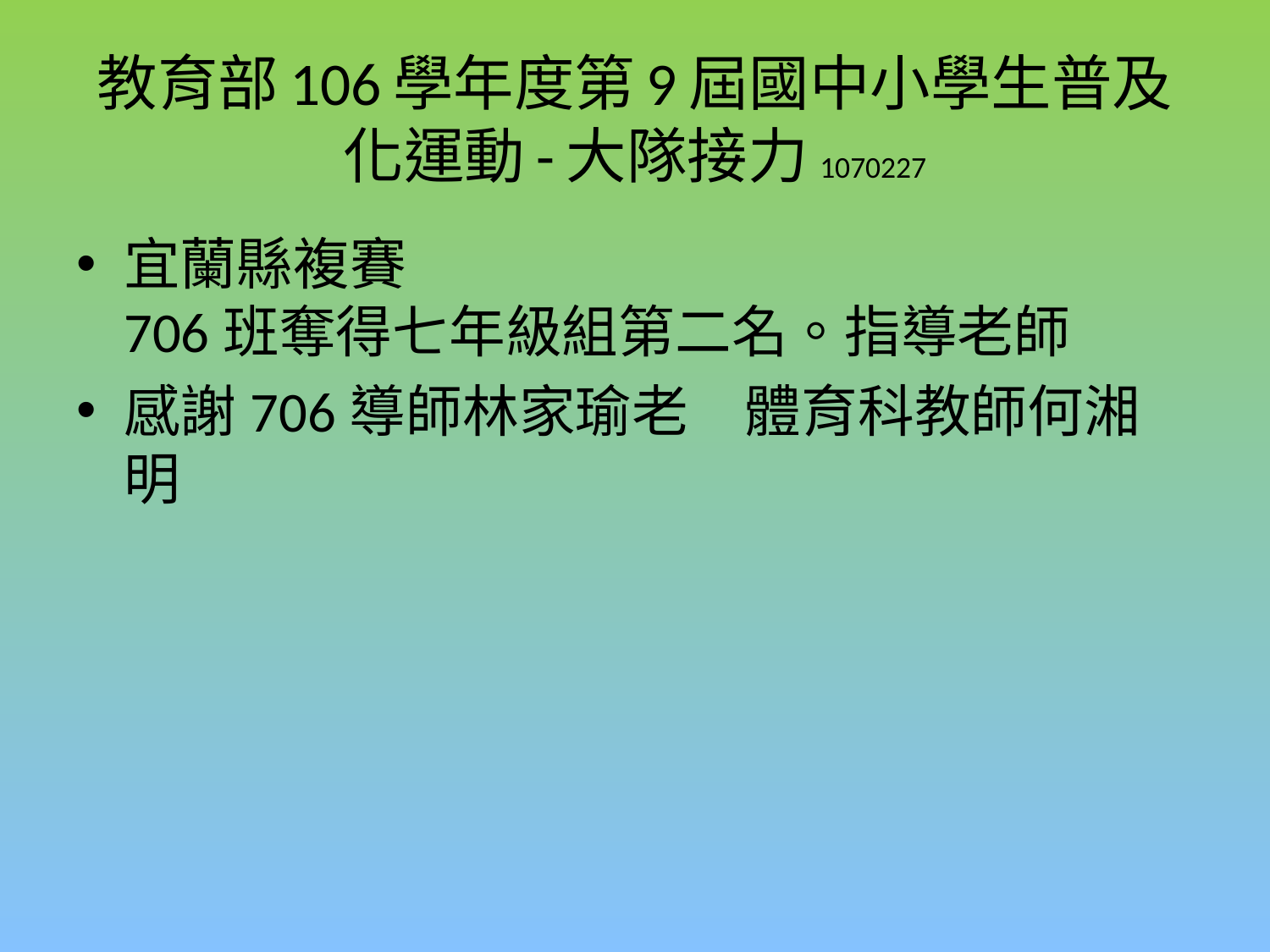

# 教育部106學年度第9屆國中小學生普及化運動-大隊接力1070227
宜蘭縣複賽
706班奪得七年級組第二名。指導老師
感謝706導師林家瑜老　體育科教師何湘明